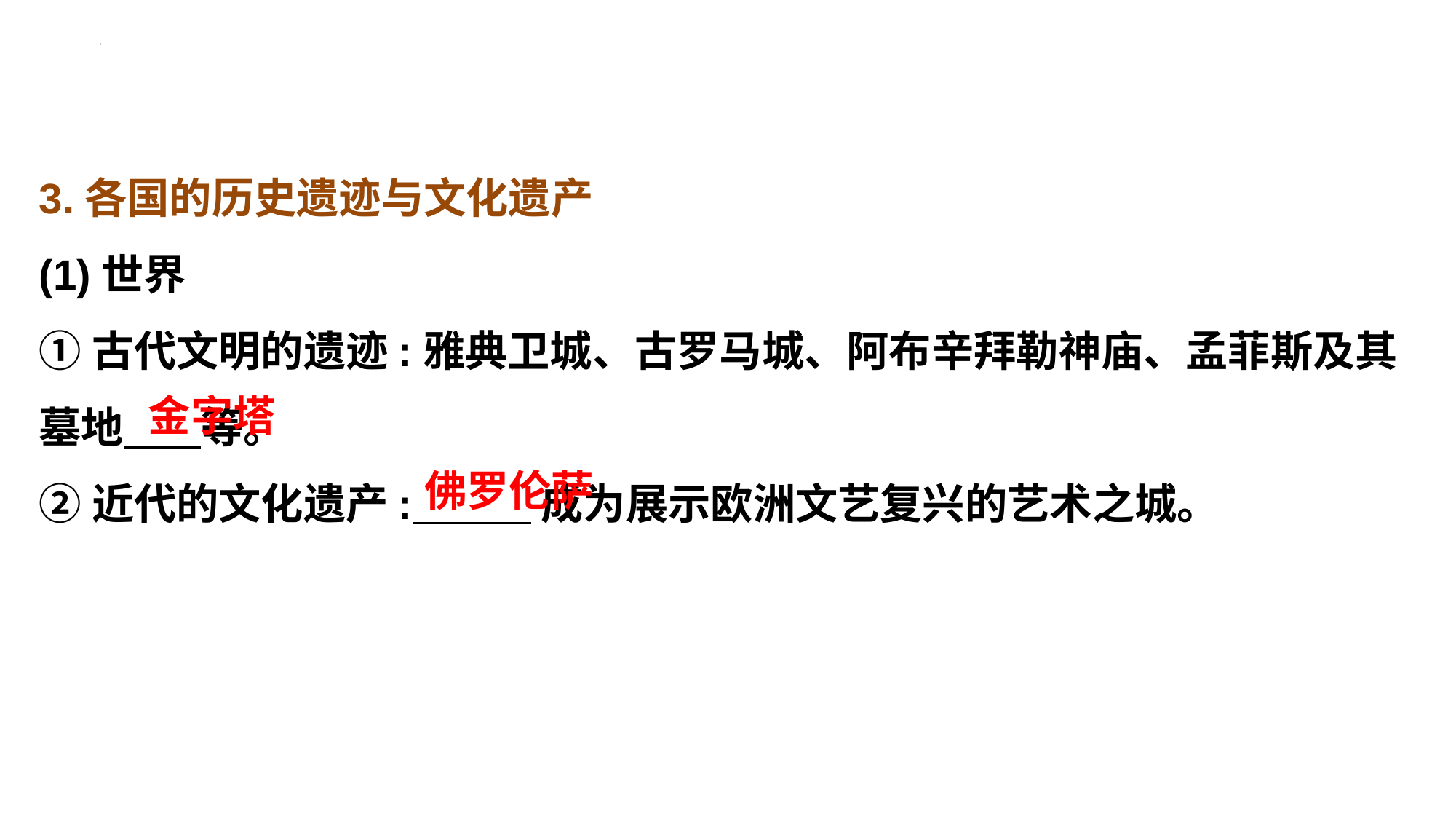

3.各国的历史遗迹与文化遗产
(1)世界
①古代文明的遗迹:雅典卫城、古罗马城、阿布辛拜勒神庙、孟菲斯及其墓地        等。
②近代的文化遗产:          成为展示欧洲文艺复兴的艺术之城。
金字塔
佛罗伦萨